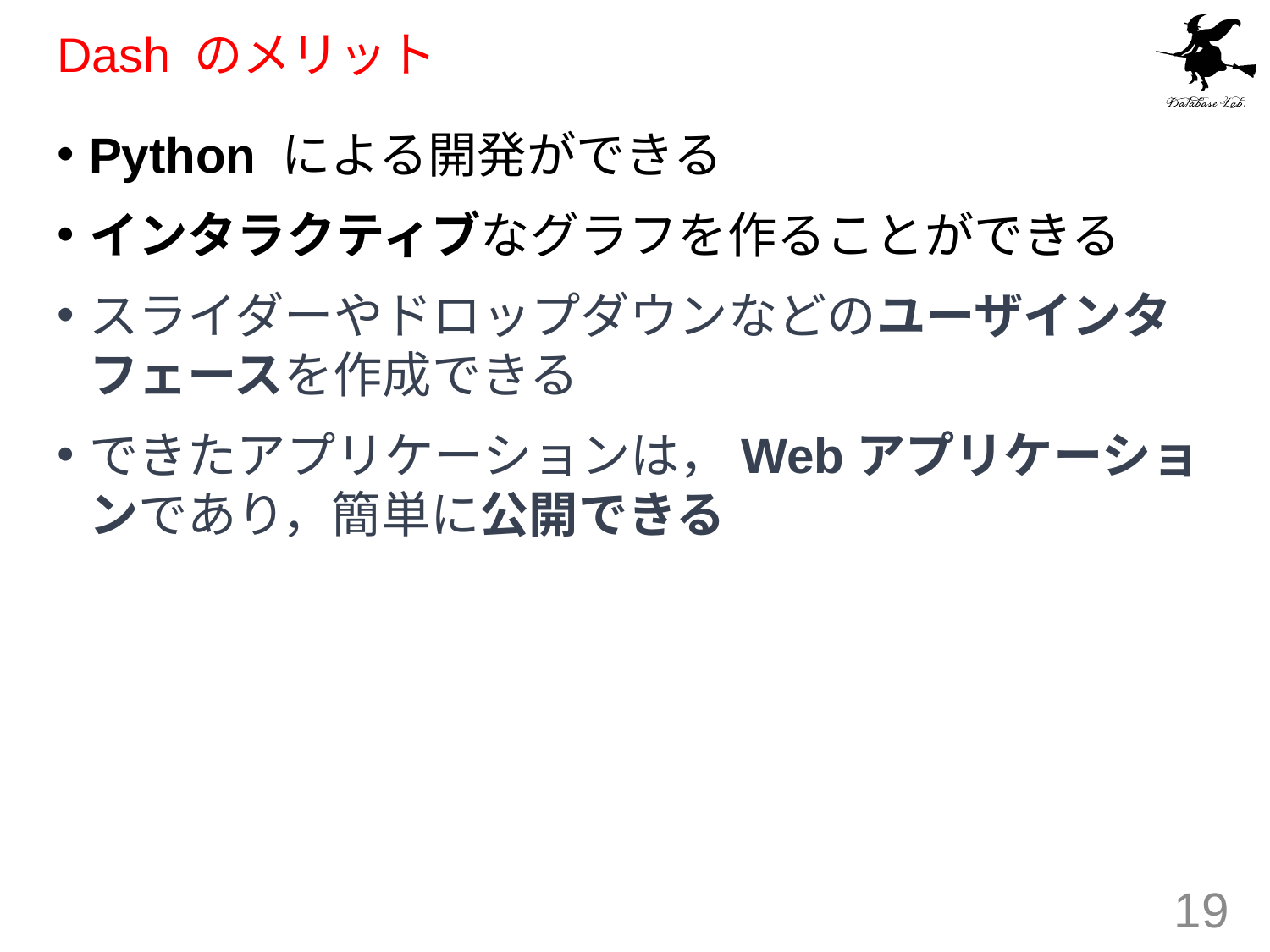

# Dash のメリット
Python による開発ができる
インタラクティブなグラフを作ることができる
スライダーやドロップダウンなどのユーザインタフェースを作成できる
できたアプリケーションは，Webアプリケーションであり，簡単に公開できる

19